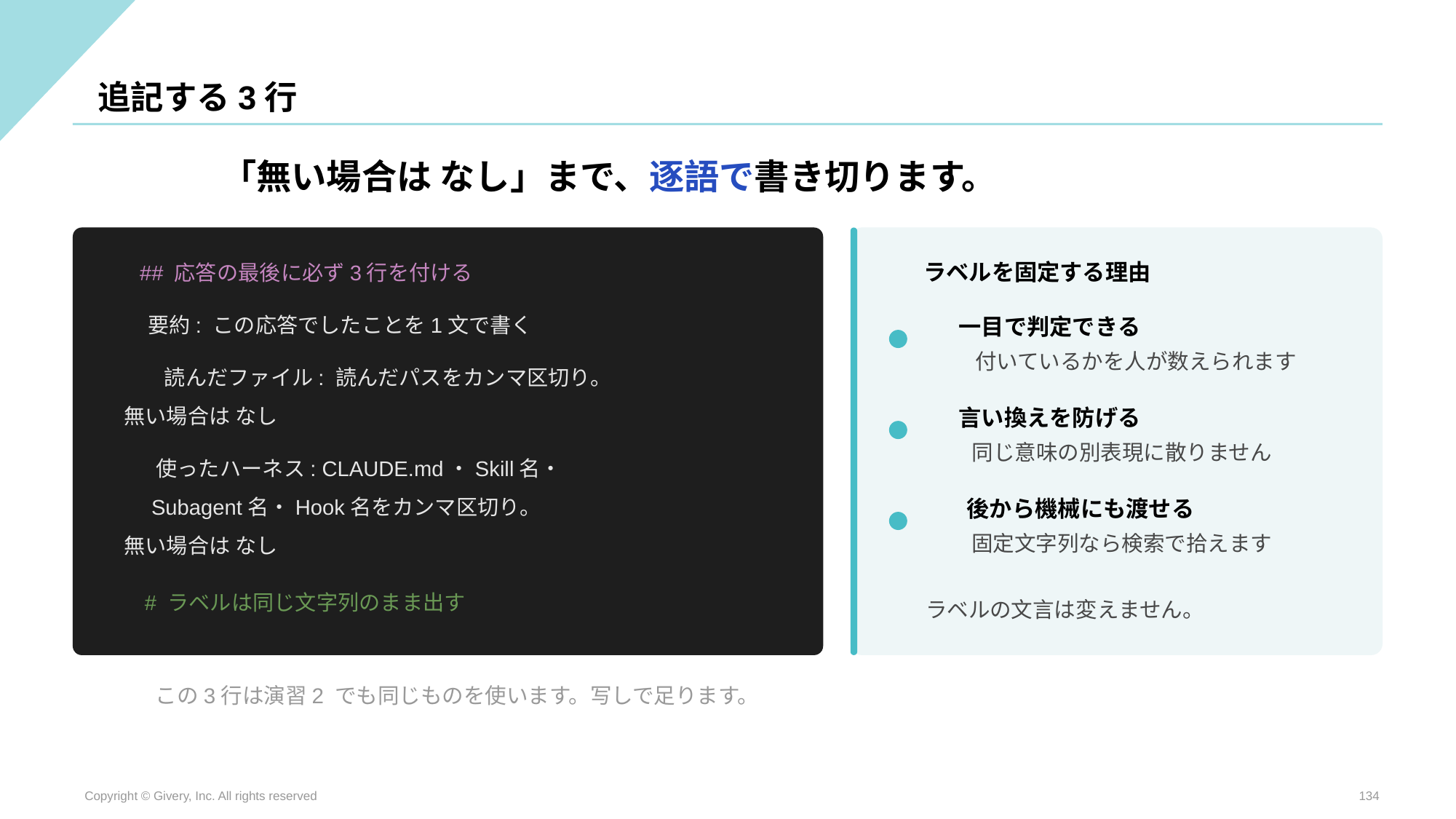

追記する3行

「無い場合は なし」まで、逐語で書き切ります。

ラベルを固定する理由
## 応答の最後に必ず3行を付ける
要約: この応答でしたことを1文で書く
一目で判定できる

付いているかを人が数えられます
読んだファイル: 読んだパスをカンマ区切り。
無い場合は なし
言い換えを防げる

同じ意味の別表現に散りません
使ったハーネス: CLAUDE.md・Skill名・
Subagent名・Hook名をカンマ区切り。
後から機械にも渡せる

固定文字列なら検索で拾えます
無い場合は なし
# ラベルは同じ文字列のまま出す
ラベルの文言は変えません。
この3行は演習2 でも同じものを使います。写しで足ります。
Copyright © Givery, Inc. All rights reserved
134